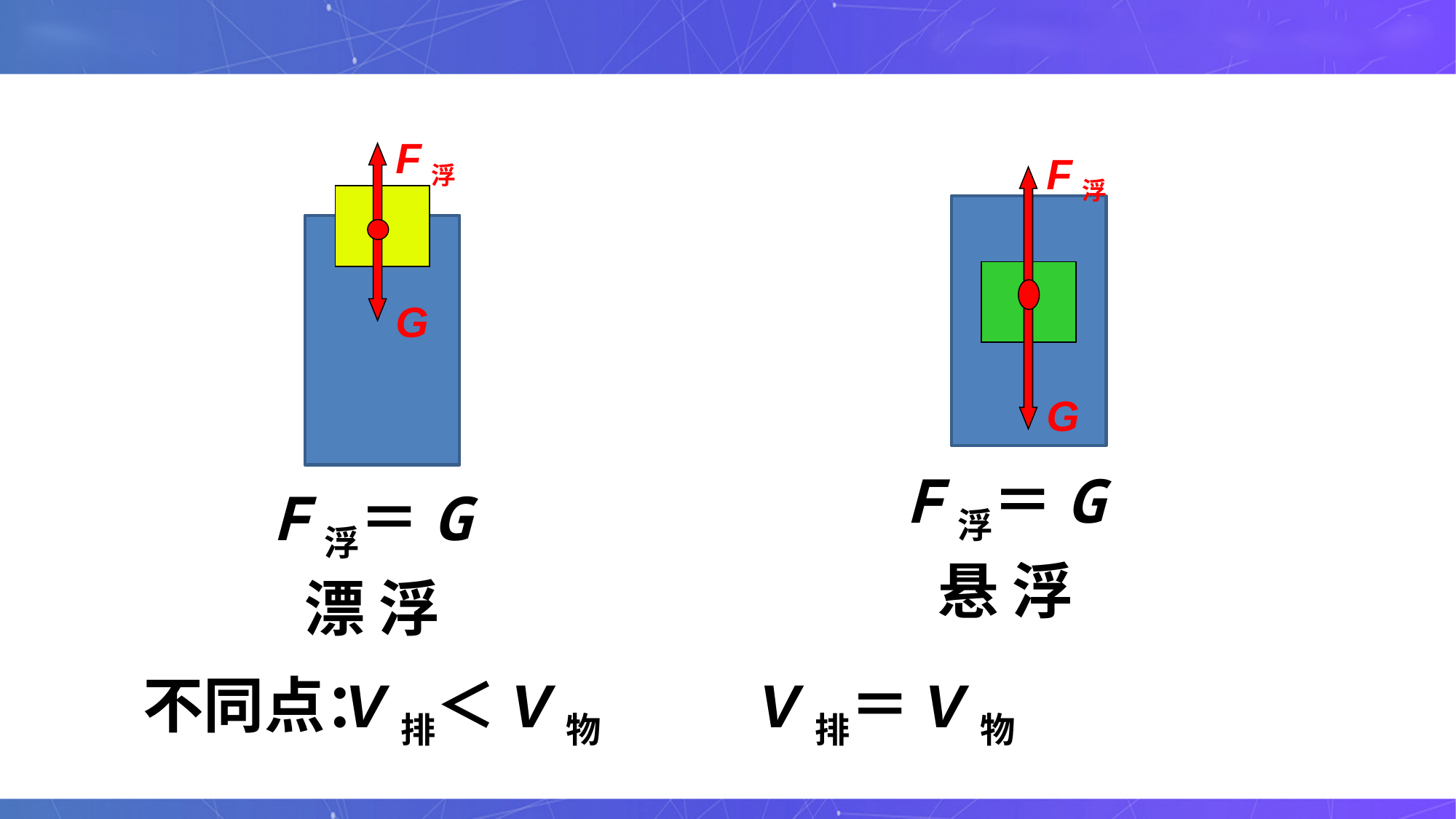

F浮

G
F浮

G

F浮＝G
悬 浮
F浮＝G
漂 浮
不同点：
V排＜V物                  V排＝V物